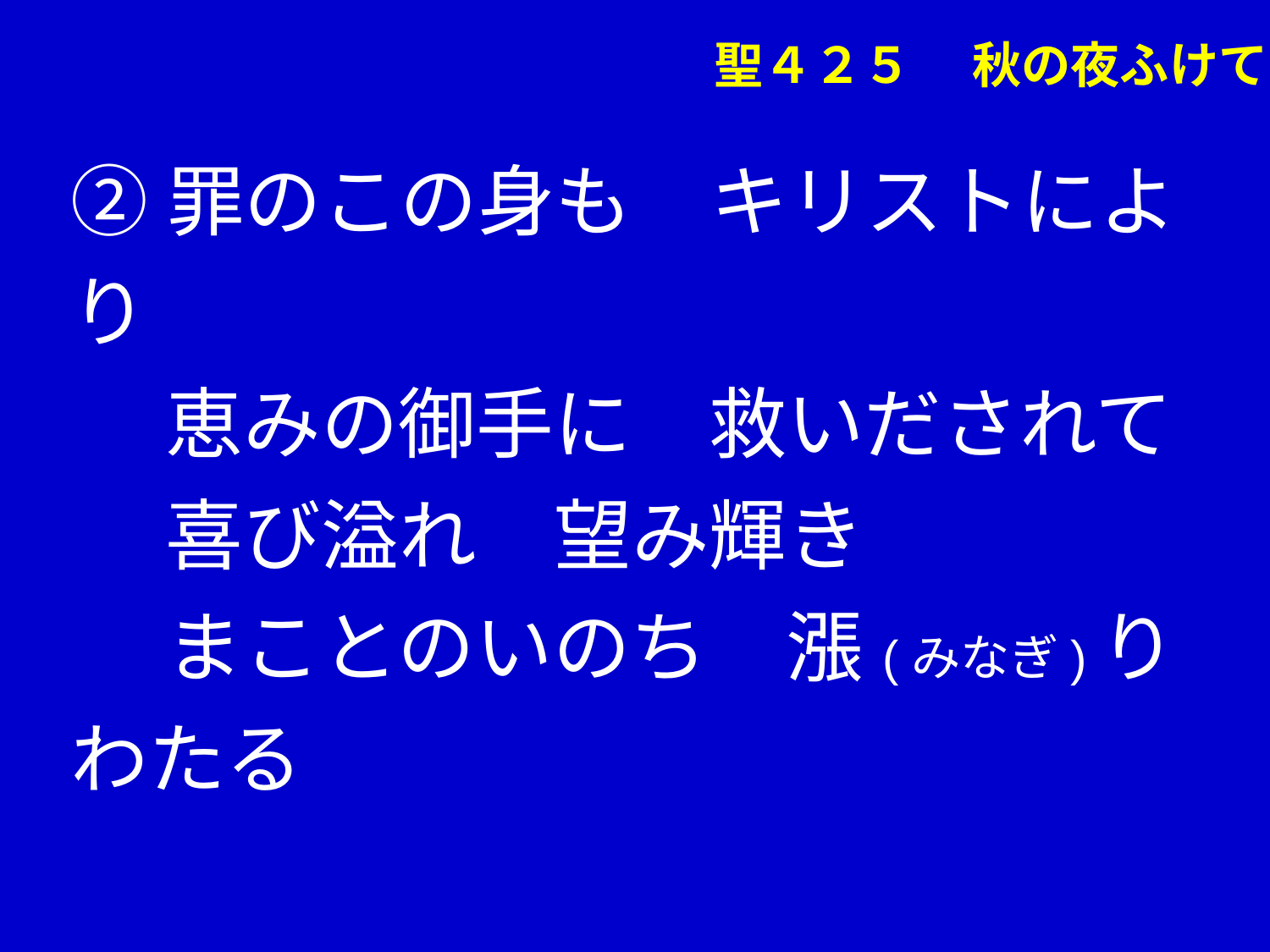

聖４２５ 　秋の夜ふけて
②罪のこの身も　キリストにより
　 恵みの御手に　救いだされて
　 喜び溢れ　望み輝き
　 まことのいのち　漲(みなぎ)りわたる